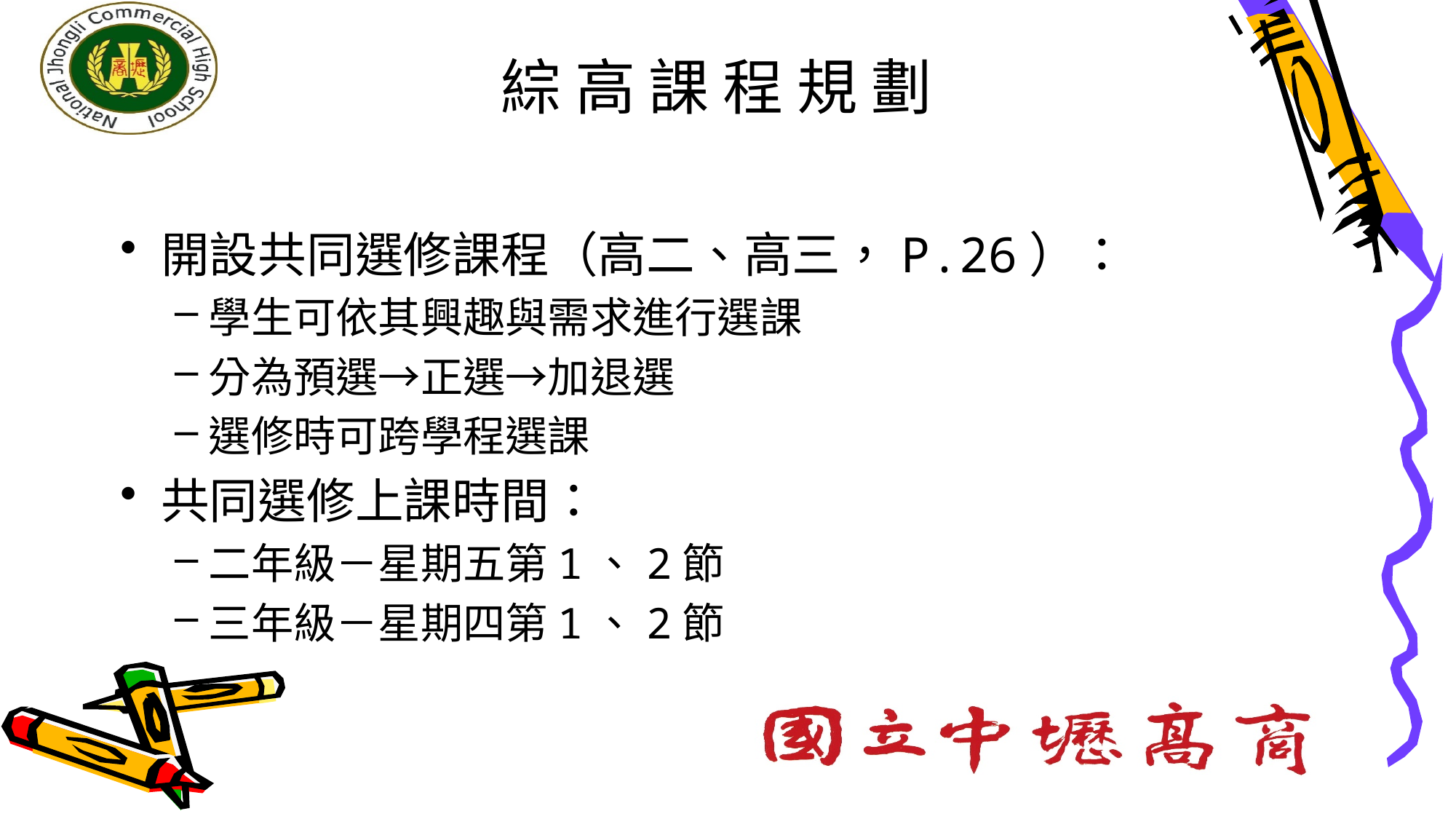

# 綜 高 課 程 規 劃
開設共同選修課程（高二、高三，P.26）：
學生可依其興趣與需求進行選課
分為預選→正選→加退選
選修時可跨學程選課
共同選修上課時間：
二年級－星期五第1、2節
三年級－星期四第1、2節